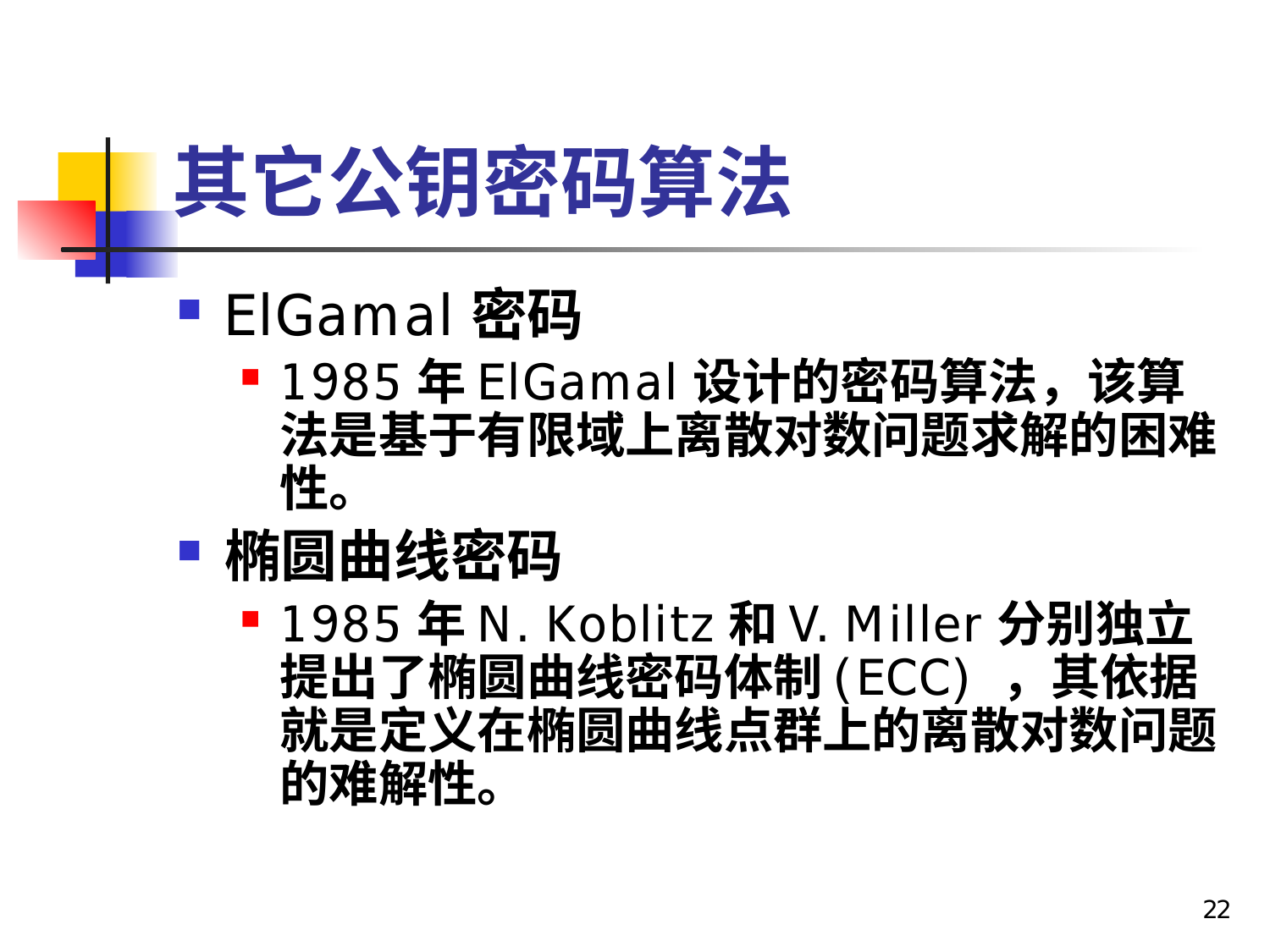

# 其它公钥密码算法
ElGamal密码
1985年ElGamal设计的密码算法，该算法是基于有限域上离散对数问题求解的困难性。
椭圆曲线密码
1985年N. Koblitz和V. Miller分别独立提出了椭圆曲线密码体制(ECC) ，其依据就是定义在椭圆曲线点群上的离散对数问题的难解性。
22